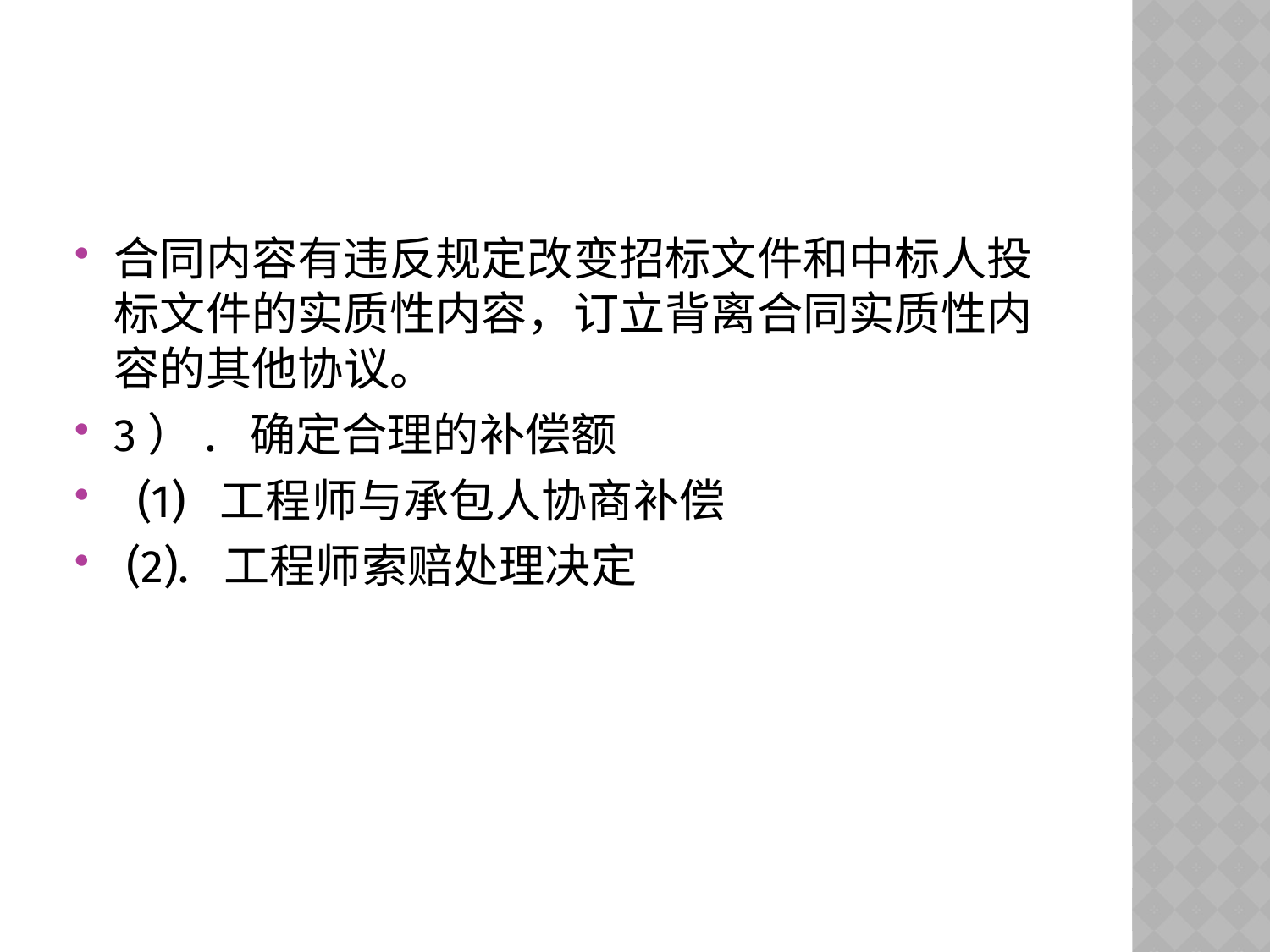

#
合同内容有违反规定改变招标文件和中标人投标文件的实质性内容，订立背离合同实质性内容的其他协议。
3）. 确定合理的补偿额
 (1) 工程师与承包人协商补偿
 (2). 工程师索赔处理决定